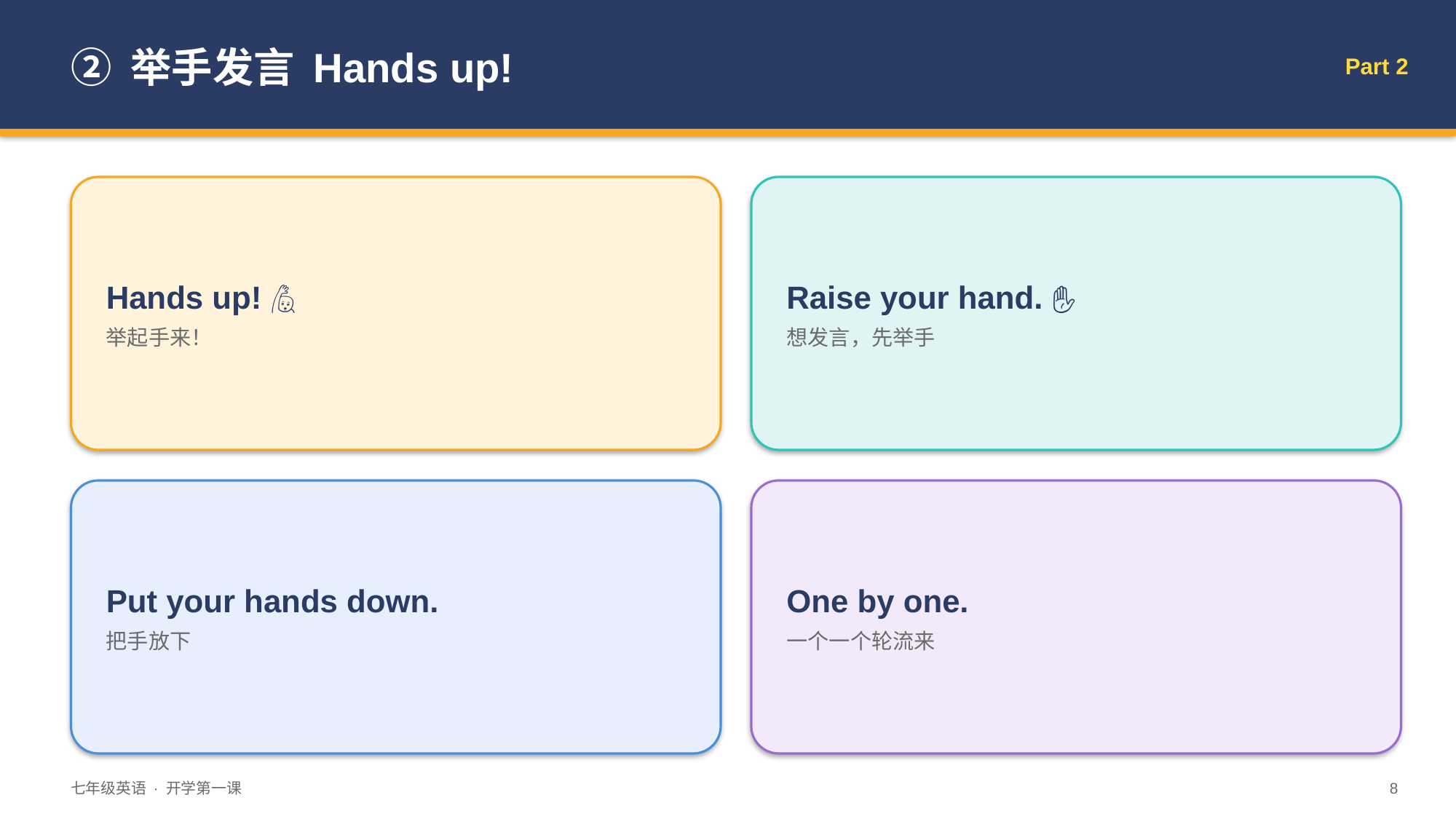

② 举手发言 Hands up!
Part 2

Hands up! 🙋
举起手来！
Raise your hand. ✋
想发言，先举手
Put your hands down.
把手放下
One by one.
一个一个轮流来
七年级英语 · 开学第一课
8